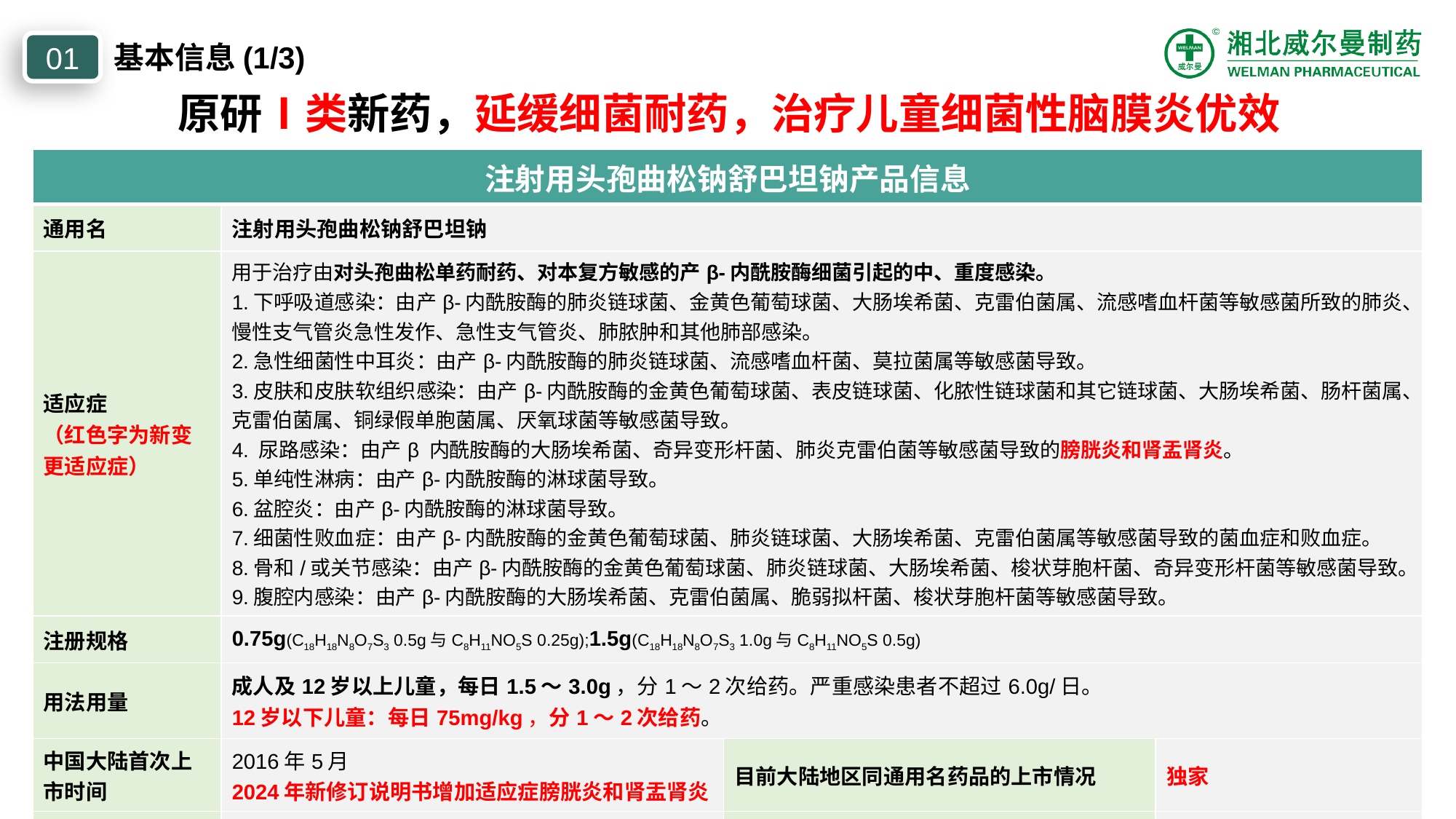

01
基本信息(1/3)
原研Ⅰ类新药，延缓细菌耐药，治疗儿童细菌性脑膜炎优效
| 注射用头孢曲松钠舒巴坦钠产品信息 |  |  |  |
| --- | --- | --- | --- |
| 通用名 | 注射用头孢曲松钠舒巴坦钠 |  |  |
| 适应症 （红色字为新变更适应症） | 用于治疗由对头孢曲松单药耐药、对本复方敏感的产β-内酰胺酶细菌引起的中、重度感染。 1.下呼吸道感染：由产β-内酰胺酶的肺炎链球菌、金黄色葡萄球菌、大肠埃希菌、克雷伯菌属、流感嗜血杆菌等敏感菌所致的肺炎、慢性支气管炎急性发作、急性支气管炎、肺脓肿和其他肺部感染。 2.急性细菌性中耳炎：由产β-内酰胺酶的肺炎链球菌、流感嗜血杆菌、莫拉菌属等敏感菌导致。 3.皮肤和皮肤软组织感染：由产β-内酰胺酶的金黄色葡萄球菌、表皮链球菌、化脓性链球菌和其它链球菌、大肠埃希菌、肠杆菌属、克雷伯菌属、铜绿假单胞菌属、厌氧球菌等敏感菌导致。 4. 尿路感染：由产β 内酰胺酶的大肠埃希菌、奇异变形杆菌、肺炎克雷伯菌等敏感菌导致的膀胱炎和肾盂肾炎。 5.单纯性淋病：由产β-内酰胺酶的淋球菌导致。 6.盆腔炎：由产β-内酰胺酶的淋球菌导致。 7.细菌性败血症：由产β-内酰胺酶的金黄色葡萄球菌、肺炎链球菌、大肠埃希菌、克雷伯菌属等敏感菌导致的菌血症和败血症。 8.骨和/或关节感染：由产β-内酰胺酶的金黄色葡萄球菌、肺炎链球菌、大肠埃希菌、梭状芽胞杆菌、奇异变形杆菌等敏感菌导致。 9.腹腔内感染：由产β-内酰胺酶的大肠埃希菌、克雷伯菌属、脆弱拟杆菌、梭状芽胞杆菌等敏感菌导致。 |  |  |
| 注册规格 | 0.75g(C18H18N8O7S3 0.5g与C8H11NO5S 0.25g);1.5g(C18H18N8O7S3 1.0g与C8H11NO5S 0.5g) |  |  |
| 用法用量 | 成人及12岁以上儿童，每日1.5～3.0g，分1～2次给药。严重感染患者不超过6.0g/日。 12岁以下儿童：每日75mg/kg，分1～2次给药。 |  |  |
| 中国大陆首次上市时间 | 2016年5月 2024年新修订说明书增加适应症膀胱炎和肾盂肾炎 | 目前大陆地区同通用名药品的上市情况 | 独家 |
| 全球首个上市国家及上市时间 | 中国/2016年5月 | 是否为OTC药品 | 否 |